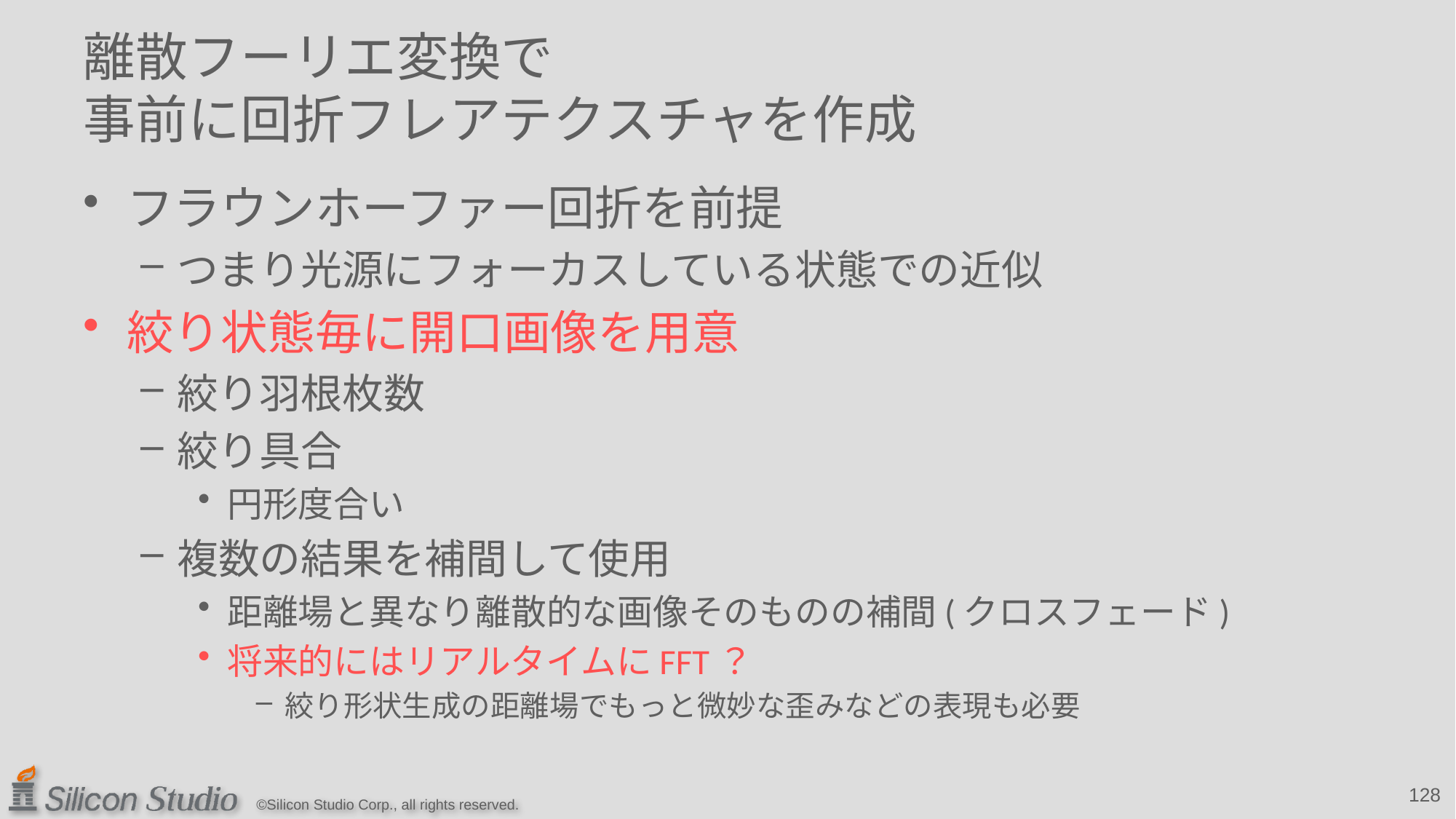

# 離散フーリエ変換で 事前に回折フレアテクスチャを作成
フラウンホーファー回折を前提
つまり光源にフォーカスしている状態での近似
絞り状態毎に開口画像を用意
絞り羽根枚数
絞り具合
円形度合い
複数の結果を補間して使用
距離場と異なり離散的な画像そのものの補間(クロスフェード)
将来的にはリアルタイムにFFT？
絞り形状生成の距離場でもっと微妙な歪みなどの表現も必要
128